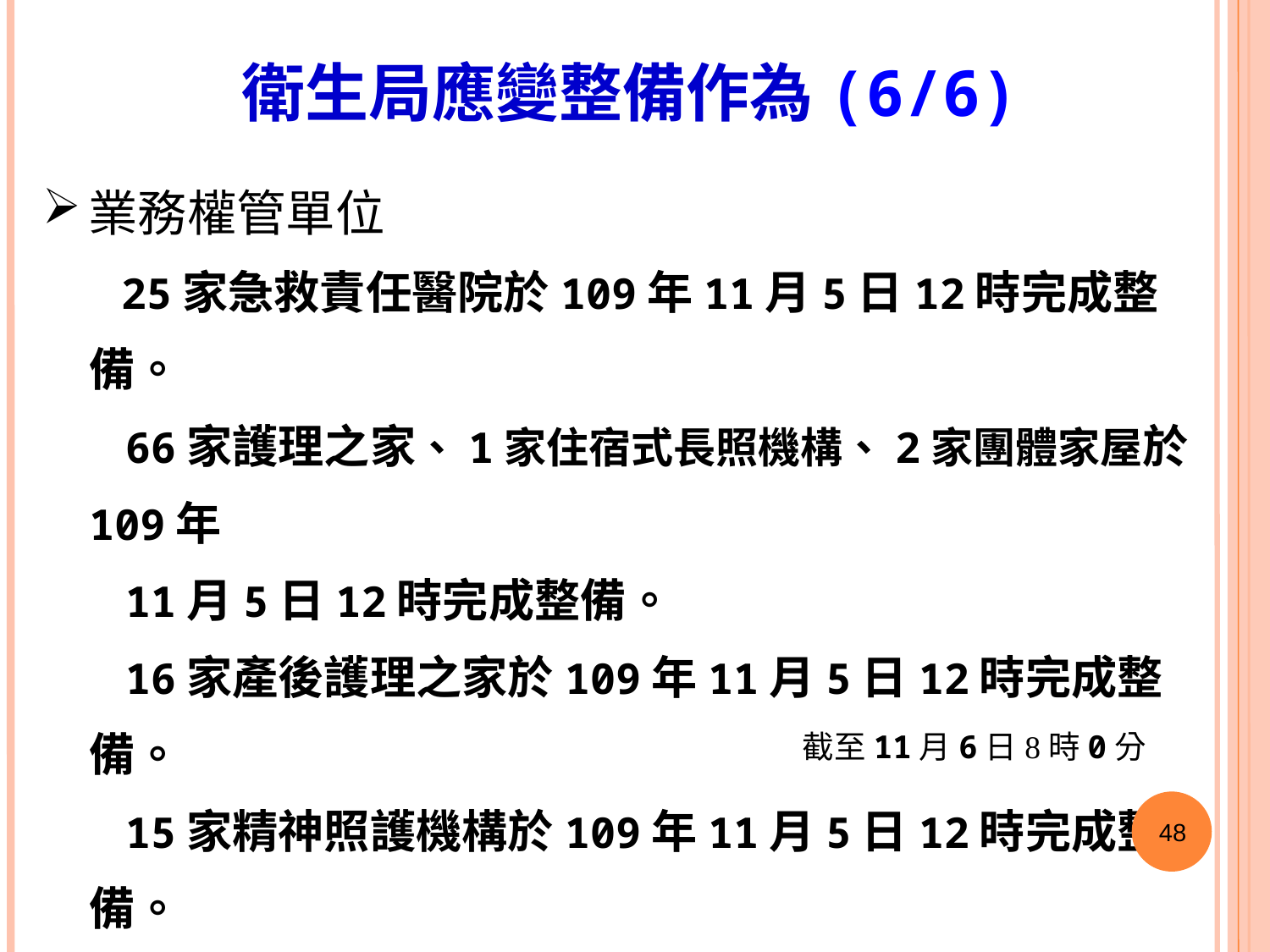

衛生局應變整備作為(6/6)

業務權管單位
   25家急救責任醫院於109年11月5日12時完成整備。
   66家護理之家、1家住宿式長照機構、2家團體家屋於109年
   11月5日12時完成整備。
   16家產後護理之家於109年11月5日12時完成整備。
   15家精神照護機構於109年11月5日12時完成整備。
   38所衛生所於109年11月5日12時完成整備。

截至11月6日8時0分

48